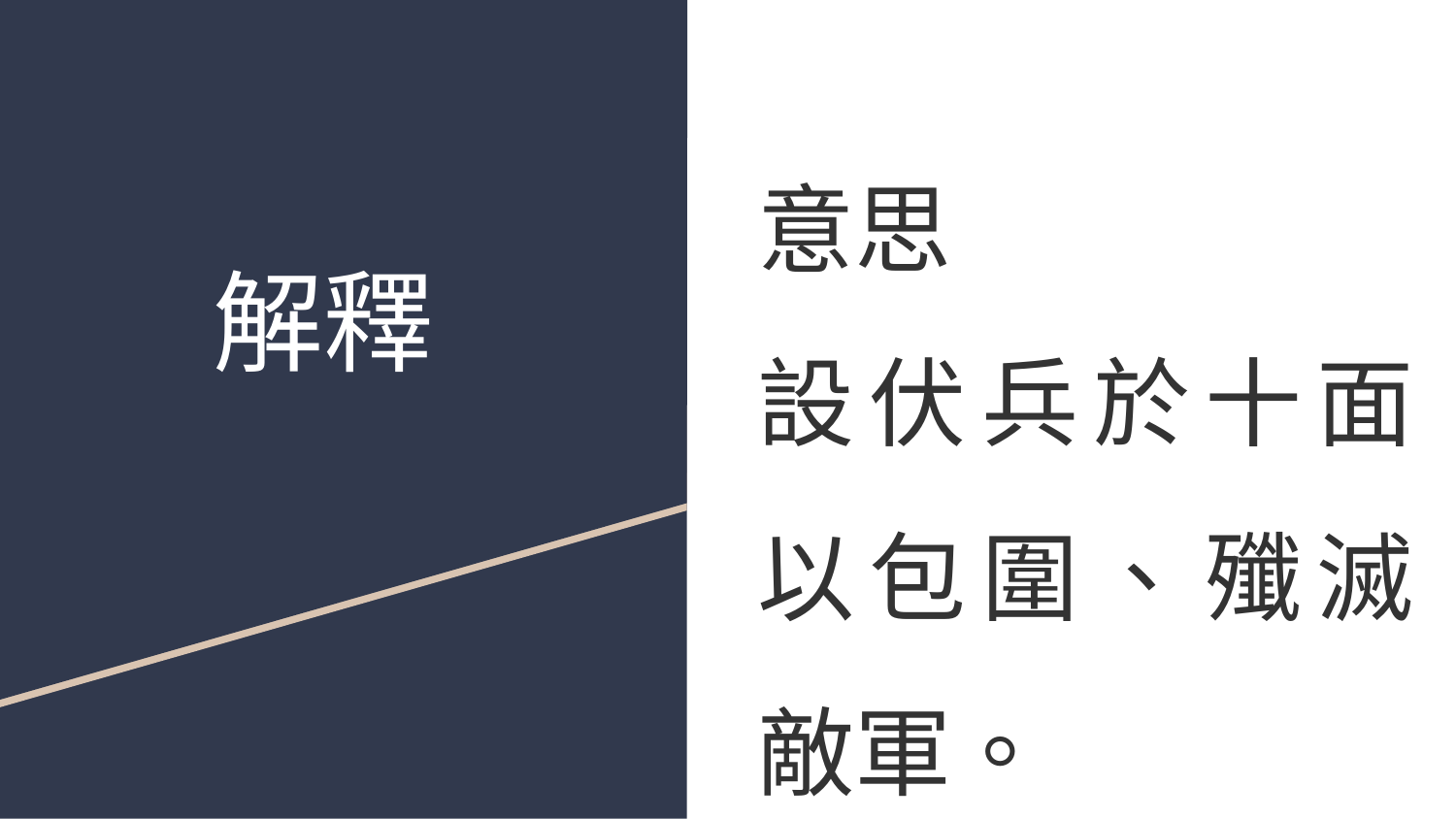

明代後期已在民間流傳。通常分十八段。描寫漢劉邦與楚項羽垓下之戰，表現千軍萬馬衝鋒陷陣之勢。

意思
設伏兵於十面以包圍、殲滅敵軍。
# 解釋